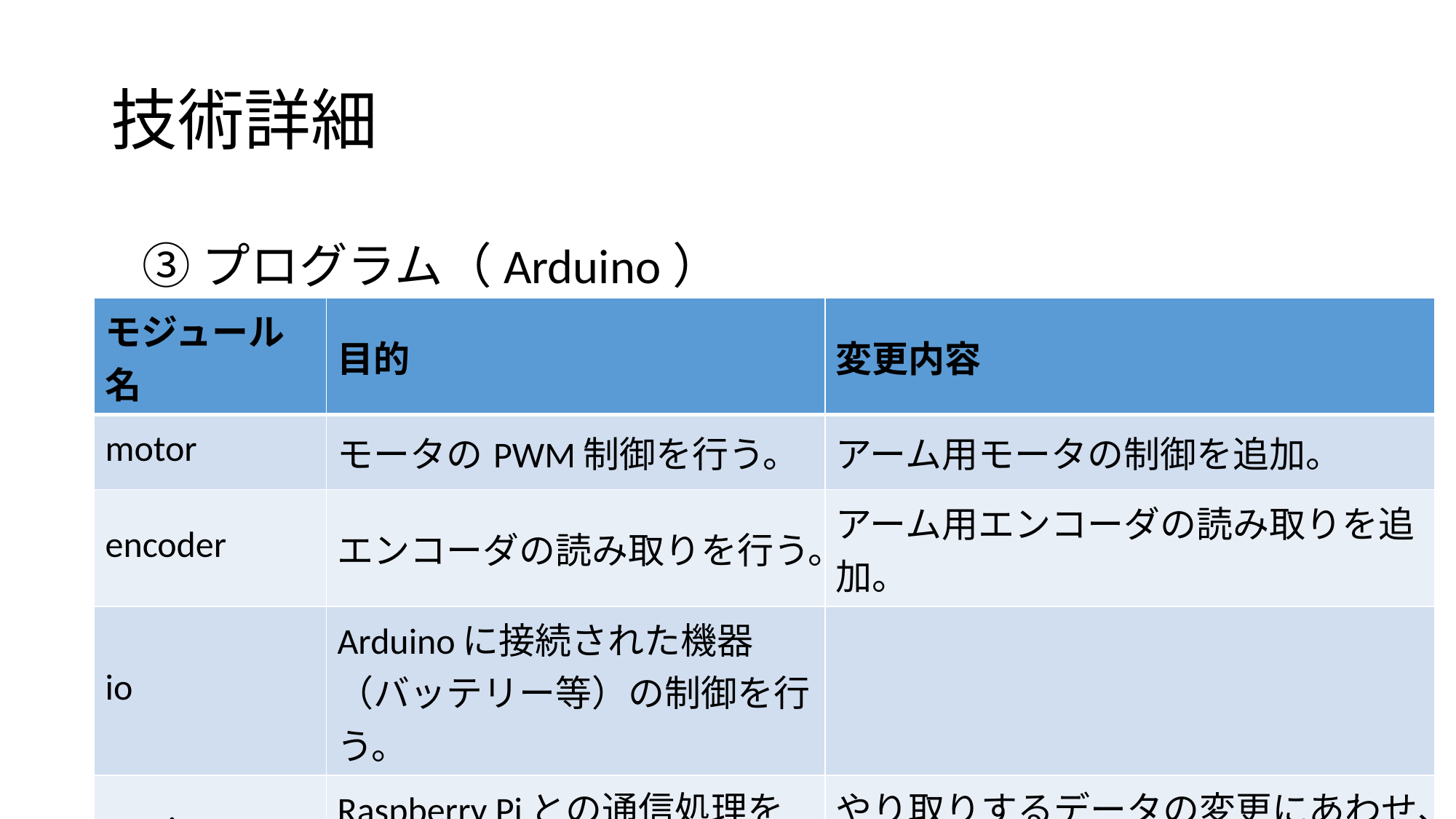

# 技術詳細
③プログラム（Arduino）
| モジュール名 | 目的 | 変更内容 |
| --- | --- | --- |
| motor | モータのPWM制御を行う。 | アーム用モータの制御を追加。 |
| encoder | エンコーダの読み取りを行う。 | アーム用エンコーダの読み取りを追加。 |
| io | Arduinoに接続された機器（バッテリー等）の制御を行う。 |  |
| raspi | Raspberry Piとの通信処理を行う。 | やり取りするデータの変更にあわせ、プログラムを改善。 |
| slave | motor, encoder, io, raspiの結合。 | 下位モジュールの変更にあわせ、全面書き直し。 |